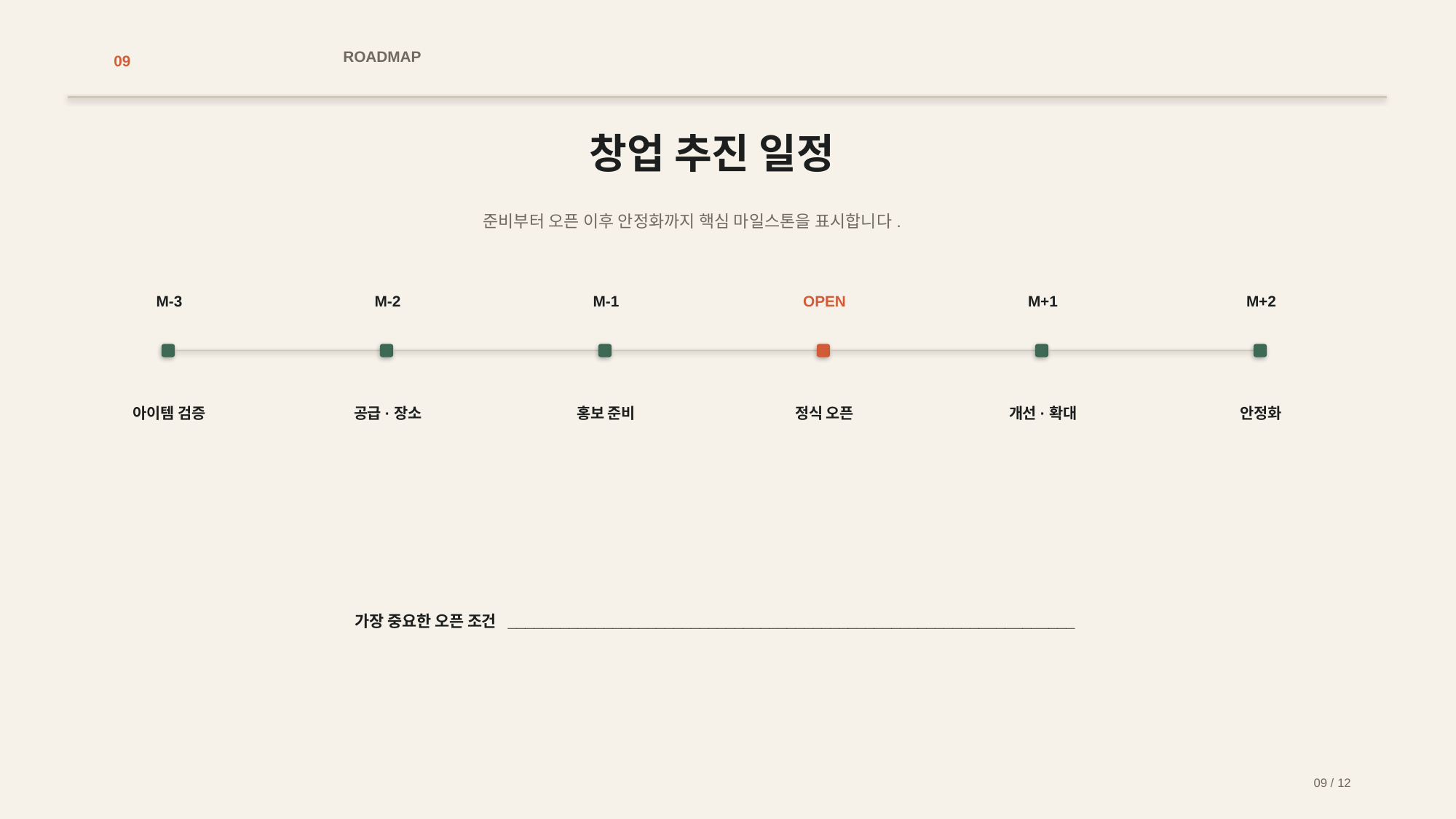

ROADMAP
09

창업 추진 일정
준비부터 오픈 이후 안정화까지 핵심 마일스톤을 표시합니다.
M-3
M-2
M-1
OPEN
M+1
M+2

아이템 검증
공급·장소
홍보 준비
정식 오픈
개선·확대
안정화
가장 중요한 오픈 조건  _________________________________________________________________
09 / 12